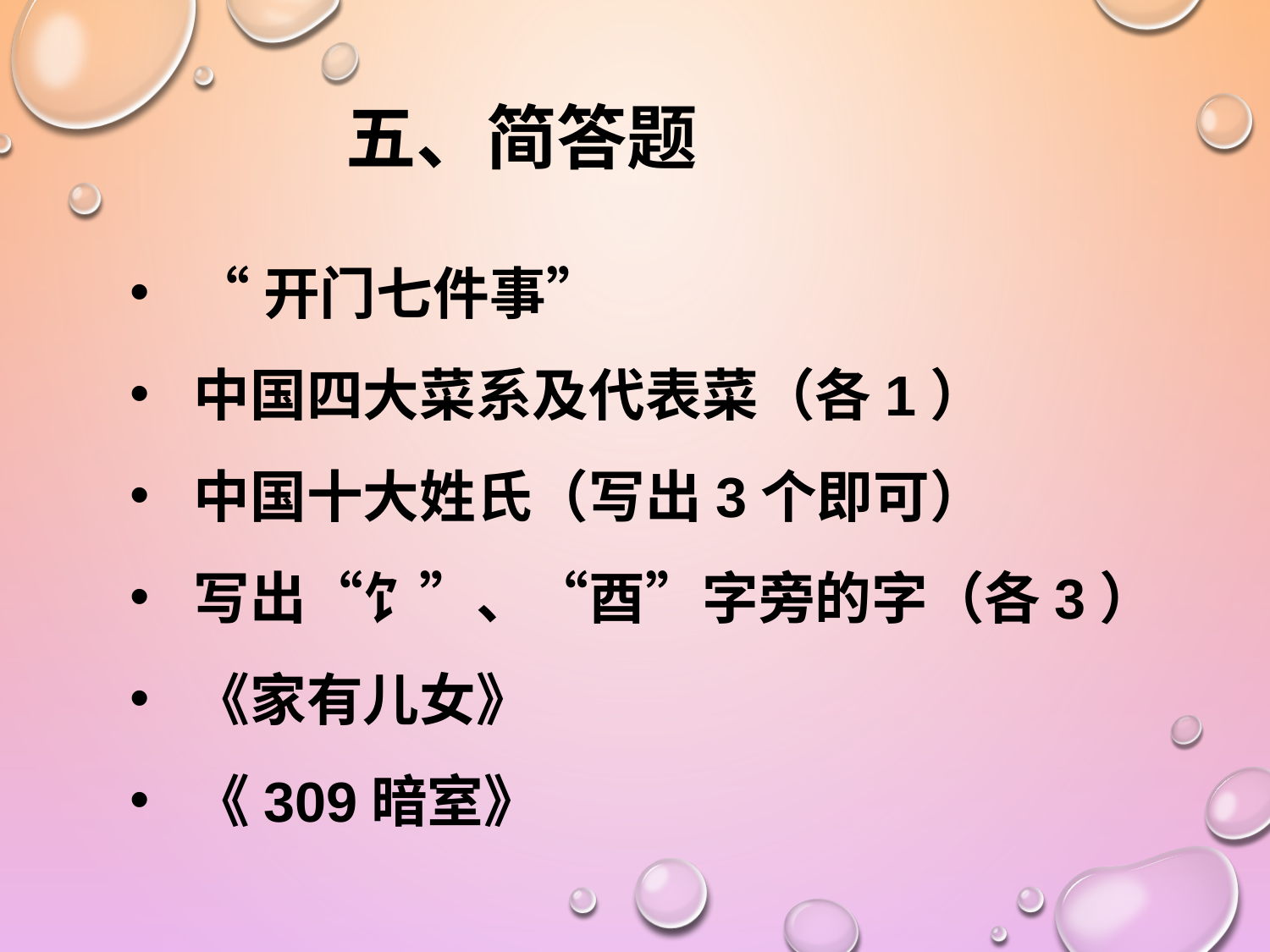

# 五、简答题
“开门七件事”
中国四大菜系及代表菜（各1）
中国十大姓氏（写出3个即可）
写出“饣”、“酉”字旁的字（各3）
《家有儿女》
《309暗室》